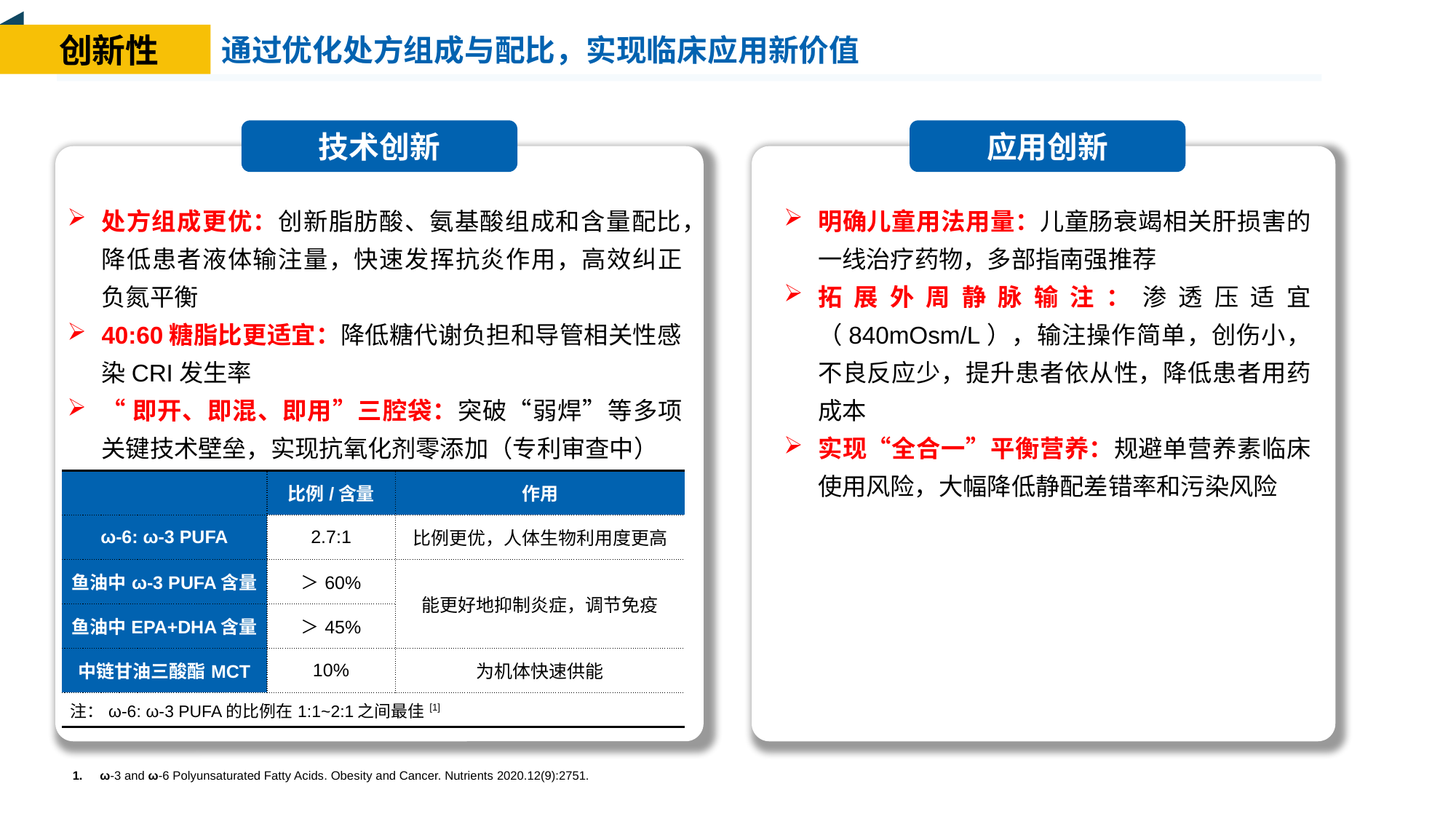

创新性

通过优化处方组成与配比，实现临床应用新价值
技术创新
应用创新

处方组成更优：创新脂肪酸、氨基酸组成和含量配比，降低患者液体输注量，快速发挥抗炎作用，高效纠正负氮平衡
40:60糖脂比更适宜：降低糖代谢负担和导管相关性感染CRI发生率
“即开、即混、即用”三腔袋：突破“弱焊”等多项关键技术壁垒，实现抗氧化剂零添加（专利审查中）
明确儿童用法用量：儿童肠衰竭相关肝损害的一线治疗药物，多部指南强推荐
拓展外周静脉输注：渗透压适宜（840mOsm/L），输注操作简单，创伤小，不良反应少，提升患者依从性，降低患者用药成本
实现“全合一”平衡营养：规避单营养素临床使用风险，大幅降低静配差错率和污染风险
|  | 比例/含量 | 作用 |
| --- | --- | --- |
| ω-6: ω-3 PUFA | 2.7:1 | 比例更优，人体生物利用度更高 |
| 鱼油中ω-3 PUFA含量 | ＞60% | 能更好地抑制炎症，调节免疫 |
| 鱼油中EPA+DHA含量 | ＞45% |  |
| 中链甘油三酸酯MCT | 10% | 为机体快速供能 |
| 注：ω-6: ω-3 PUFA的比例在1:1~2:1之间最佳[1] |  |  |
ω-3 and ω-6 Polyunsaturated Fatty Acids. Obesity and Cancer. Nutrients 2020.12(9):2751.